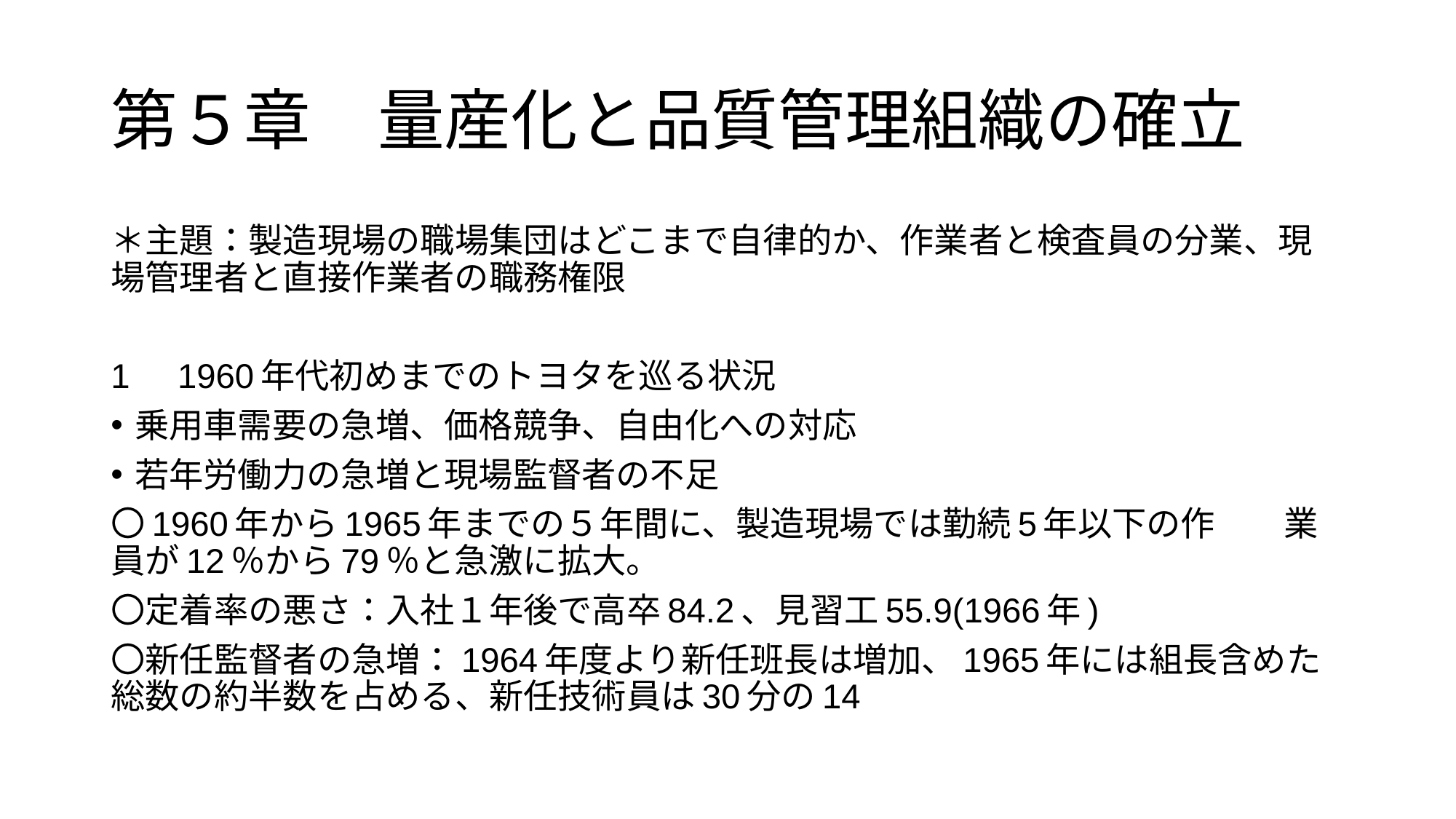

# 第５章　量産化と品質管理組織の確立
＊主題：製造現場の職場集団はどこまで自律的か、作業者と検査員の分業、現場管理者と直接作業者の職務権限

1　1960年代初めまでのトヨタを巡る状況
乗用車需要の急増、価格競争、自由化への対応
若年労働力の急増と現場監督者の不足
〇1960年から1965年までの５年間に、製造現場では勤続5年以下の作　　業員が12％から79％と急激に拡大。
〇定着率の悪さ：入社１年後で高卒84.2、見習工55.9(1966年)
〇新任監督者の急増：1964年度より新任班長は増加、1965年には組長含めた総数の約半数を占める、新任技術員は30分の14